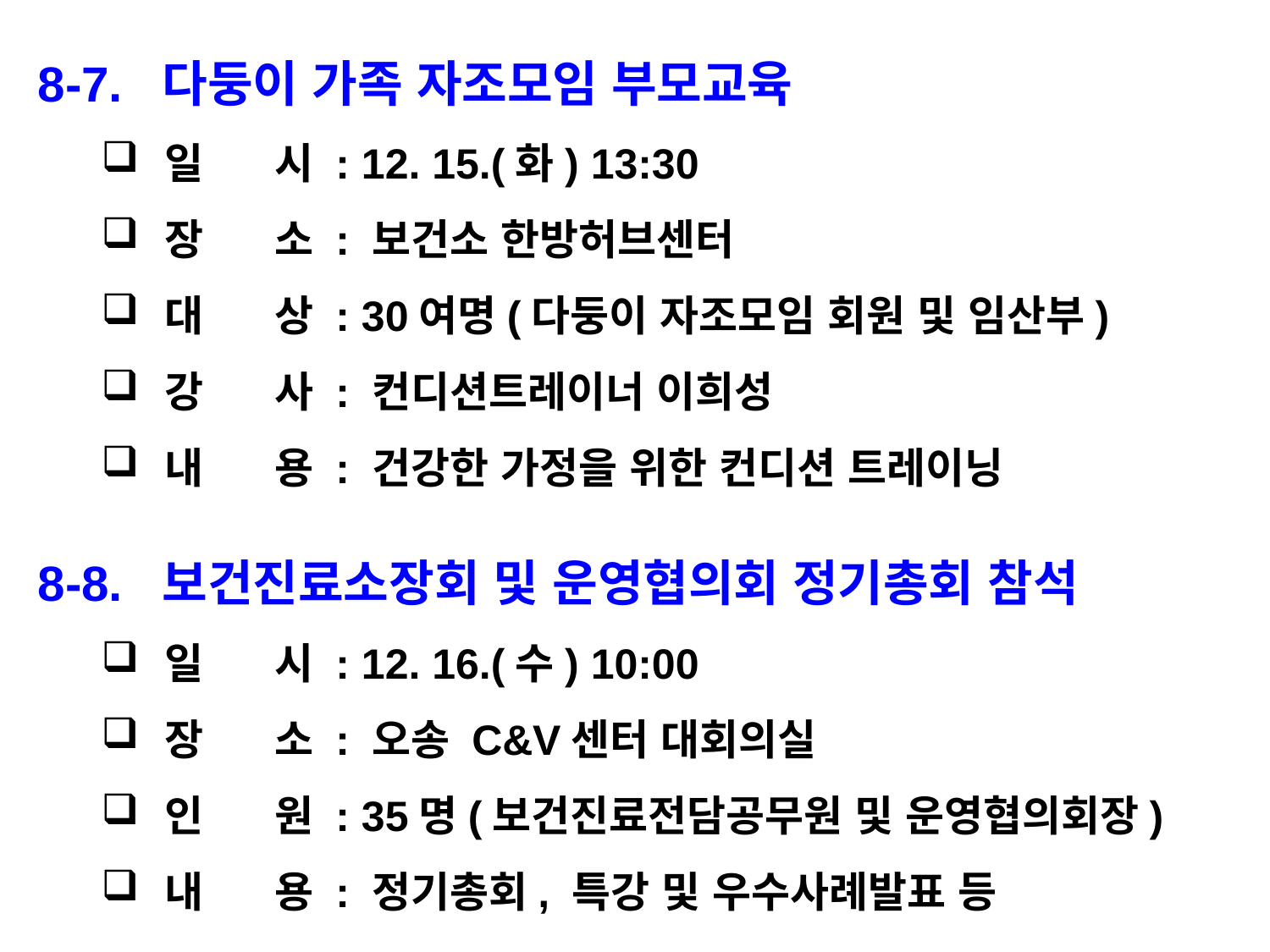

8-7.  다둥이 가족 자조모임 부모교육
일      시 : 12. 15.(화) 13:30
장      소 : 보건소 한방허브센터
대      상 : 30여명(다둥이 자조모임 회원 및 임산부)
강      사 : 컨디션트레이너 이희성
내      용 : 건강한 가정을 위한 컨디션 트레이닝

8-8.  보건진료소장회 및 운영협의회 정기총회 참석
일      시 : 12. 16.(수) 10:00
장      소 : 오송 C&V센터 대회의실
인      원 : 35명(보건진료전담공무원 및 운영협의회장)
내      용 : 정기총회, 특강 및 우수사례발표 등